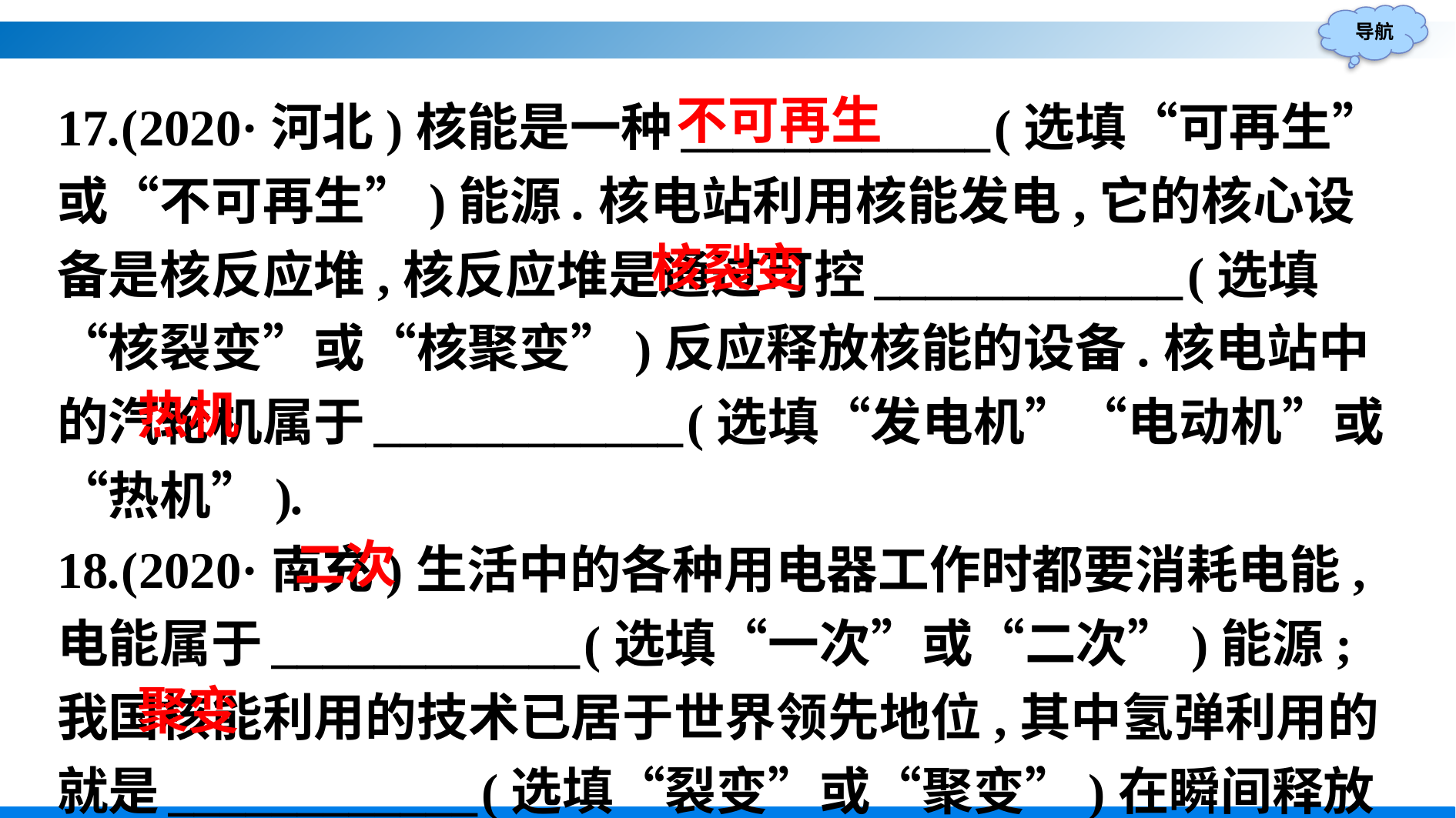

17.(2020·河北)核能是一种____________(选填“可再生”或“不可再生”)能源.核电站利用核能发电,它的核心设备是核反应堆,核反应堆是通过可控____________(选填“核裂变”或“核聚变”)反应释放核能的设备.核电站中的汽轮机属于____________(选填“发电机”“电动机”或“热机”).
18.(2020·南充)生活中的各种用电器工作时都要消耗电能,电能属于____________(选填“一次”或“二次”)能源;我国核能利用的技术已居于世界领先地位,其中氢弹利用的就是____________(选填“裂变”或“聚变”)在瞬间释放的能量.
不可再生
核裂变
热机
二次
聚变